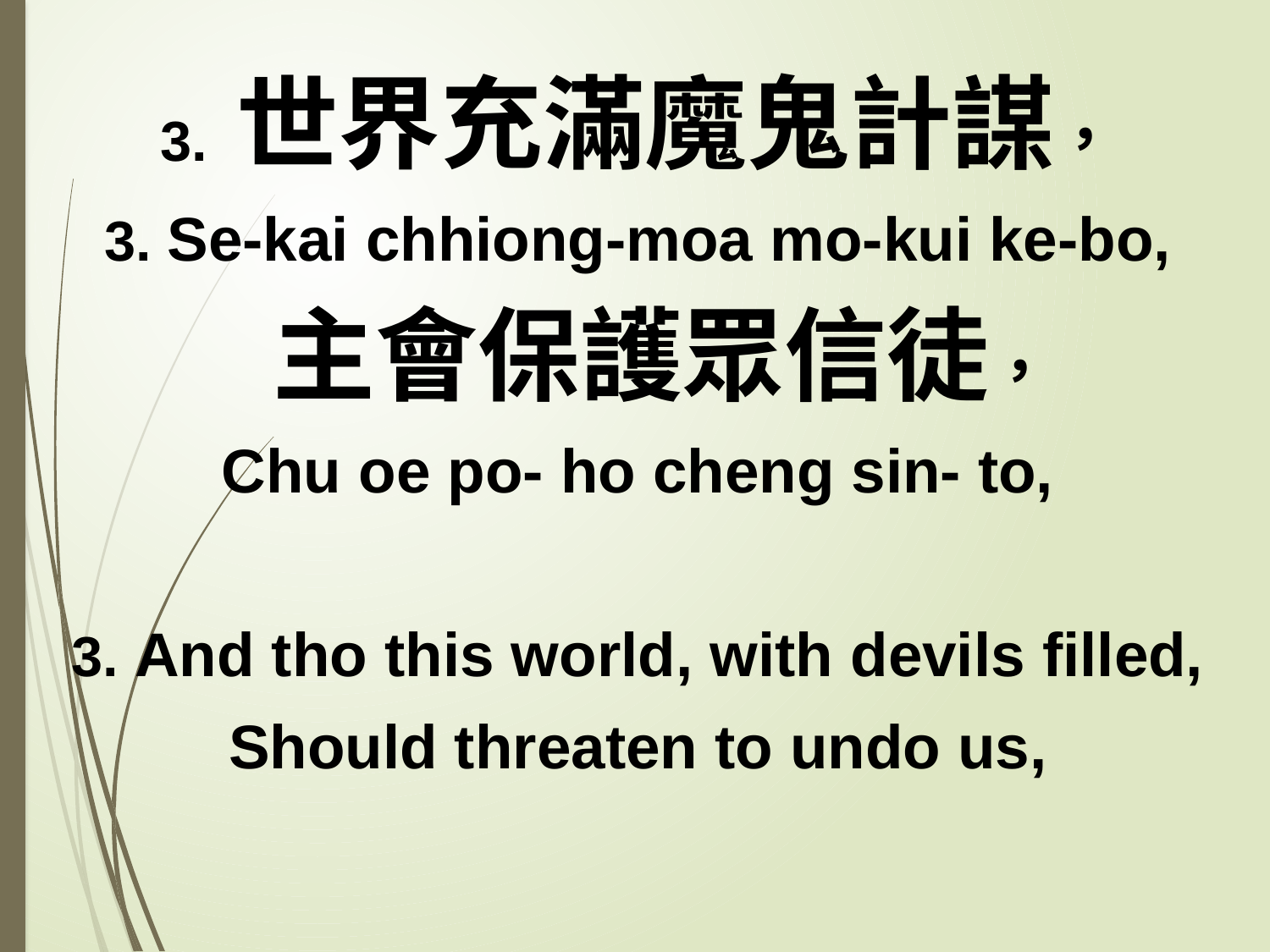

3. 世界充滿魔鬼計謀，
3. Se-kai chhiong-moa mo-kui ke-bo,
 主會保護眾信徒，
Chu oe po- ho cheng sin- to,

3. And tho this world, with devils filled,
Should threaten to undo us,